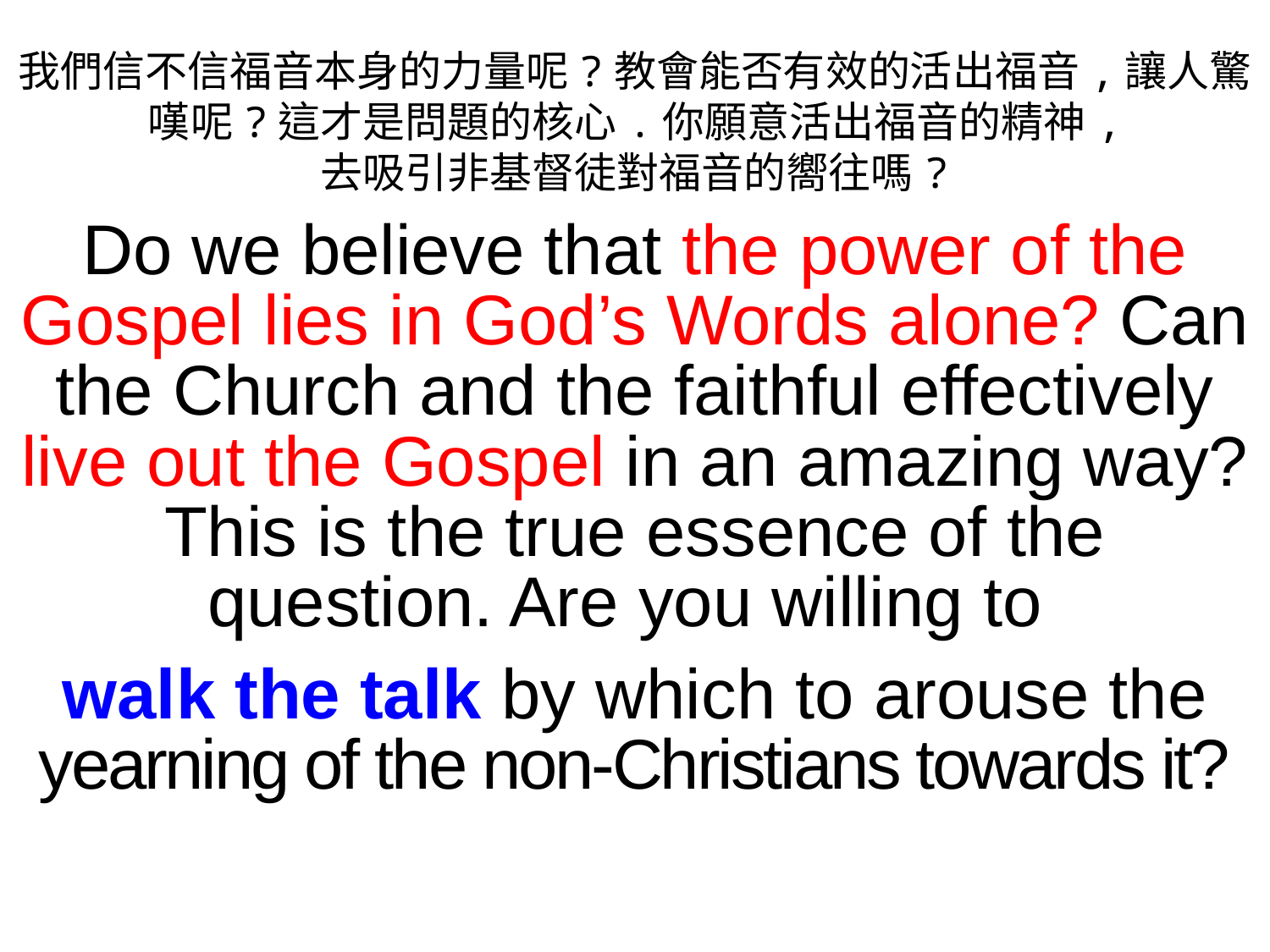

我們信不信福音本身的力量呢?教會能否有效的活出福音,讓人驚嘆呢?這才是問題的核心.你願意活出福音的精神,
去吸引非基督徒對福音的嚮往嗎?
Do we believe that the power of the Gospel lies in God’s Words alone? Can the Church and the faithful effectively live out the Gospel in an amazing way? This is the true essence of the question. Are you willing to
walk the talk by which to arouse the yearning of the non-Christians towards it?